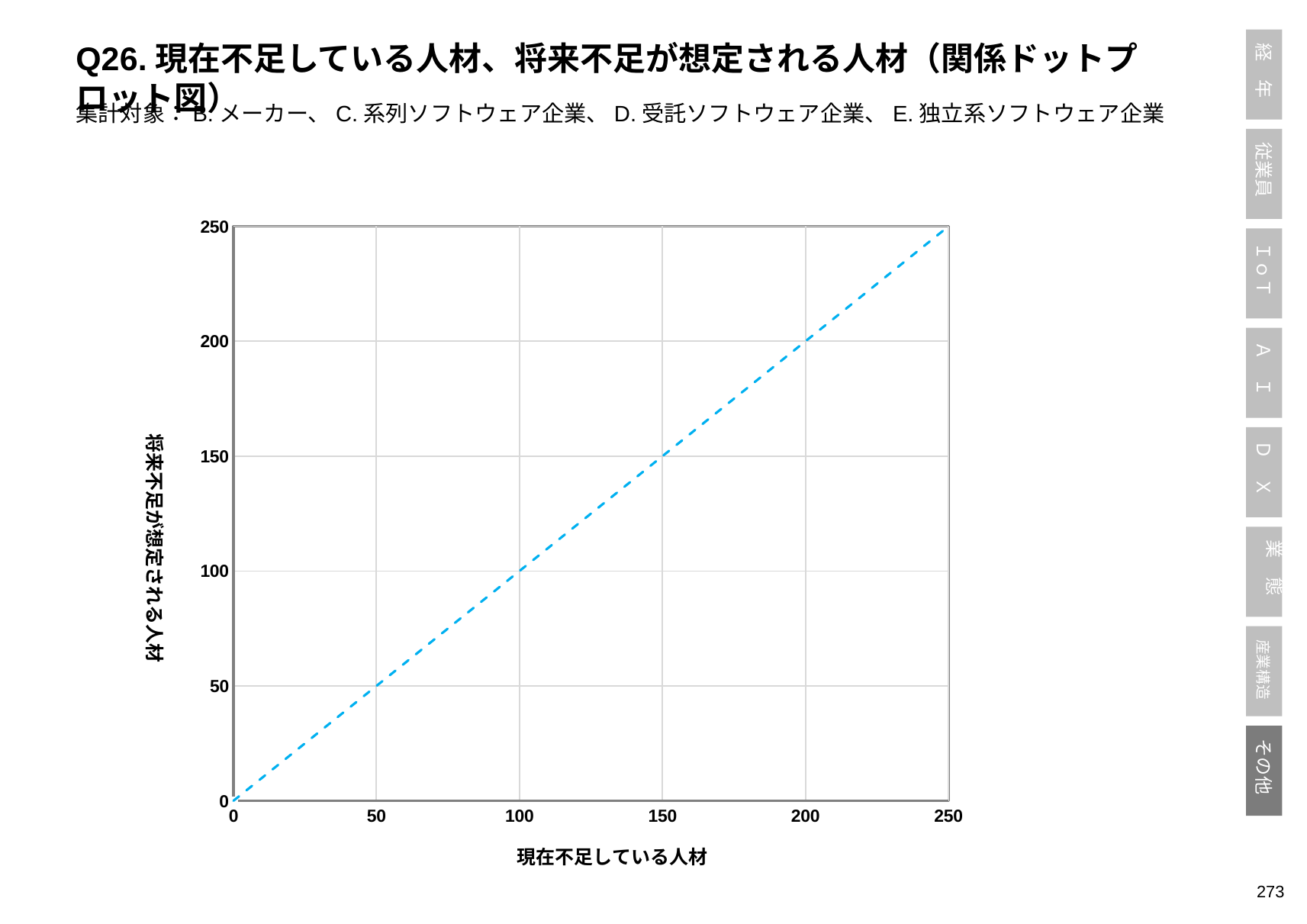

Q26.現在不足している人材、将来不足が想定される人材（関係ドットプロット図）
集計対象：B.メーカー、C.系列ソフトウェア企業、D.受託ソフトウェア企業、E.独立系ソフトウェア企業

### Chart

| Category | ビジネスをデザインできる人材 |  |
|---|---|---|
273